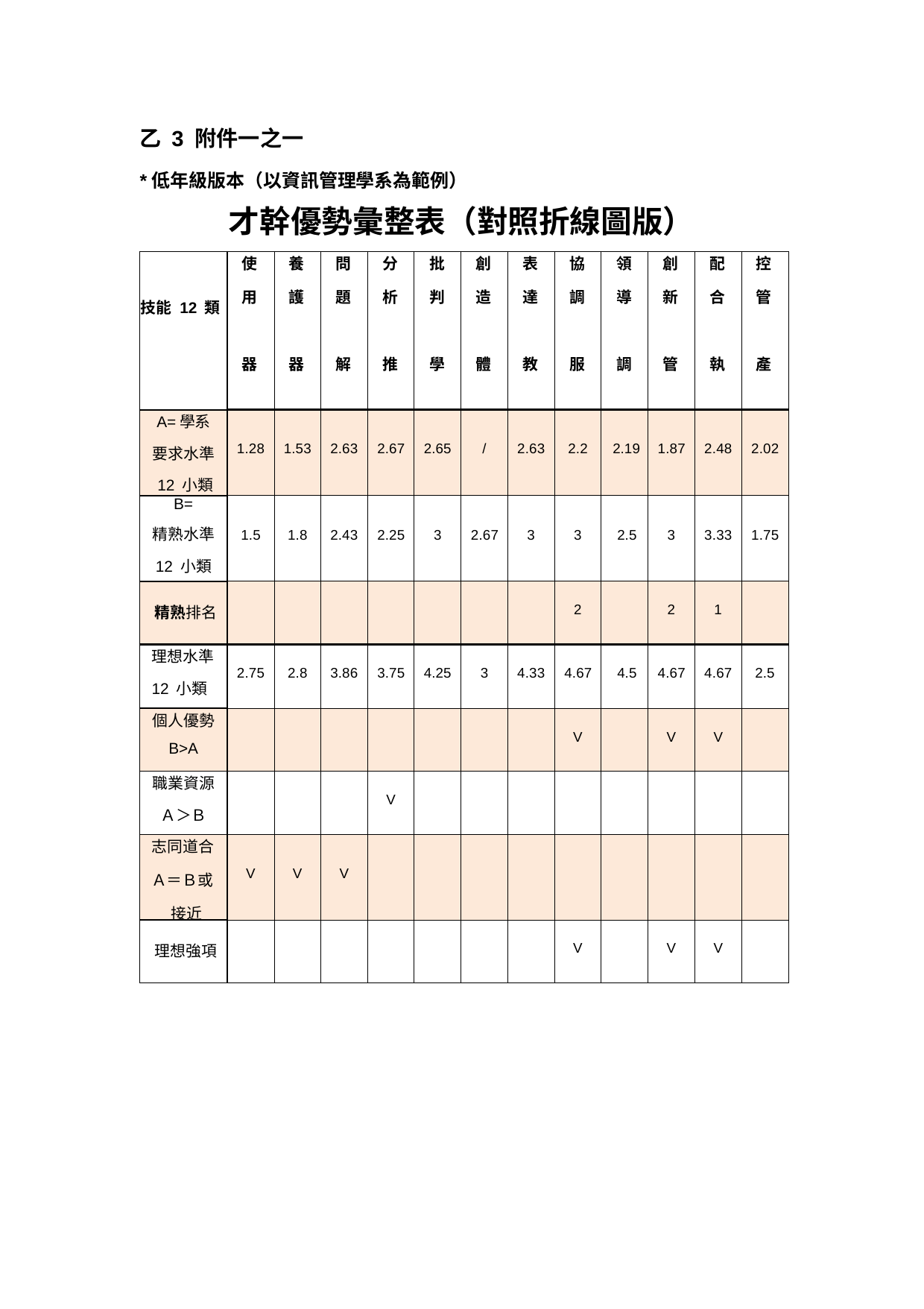

乙 3 附件一之一
*低年級版本（以資訊管理學系為範例）
才幹優勢彙整表（對照折線圖版）
| 技能 12 類 | 使 用 器 物 | 養 護 器 物 | 問 題 解 決 | 分 析 推 理 | 批 判 學 習 | 創 造 體 驗 | 表 達 教 導 | 協 調 服 務 | 領 導 調 解 | 創 新 管 理 | 配 合 執 行 | 控 管 產 品 |
| --- | --- | --- | --- | --- | --- | --- | --- | --- | --- | --- | --- | --- |
| A=學系 要求水準 12 小類 | 1.28 | 1.53 | 2.63 | 2.67 | 2.65 | / | 2.63 | 2.2 | 2.19 | 1.87 | 2.48 | 2.02 |
| B= 精熟水準 12 小類 | 1.5 | 1.8 | 2.43 | 2.25 | 3 | 2.67 | 3 | 3 | 2.5 | 3 | 3.33 | 1.75 |
| 精熟排名 |  |  |  |  |  |  |  | 2 |  | 2 | 1 |  |
| 理想水準 12 小類 | 2.75 | 2.8 | 3.86 | 3.75 | 4.25 | 3 | 4.33 | 4.67 | 4.5 | 4.67 | 4.67 | 2.5 |
| 個人優勢 B>A |  |  |  |  |  |  |  | V |  | V | V |  |
| 職業資源 Ａ＞Ｂ |  |  |  | V |  |  |  |  |  |  |  |  |
| 志同道合 Ａ＝Ｂ或 接近 | V | V | V |  |  |  |  |  |  |  |  |  |
| 理想強項 |  |  |  |  |  |  |  | V |  | V | V |  |